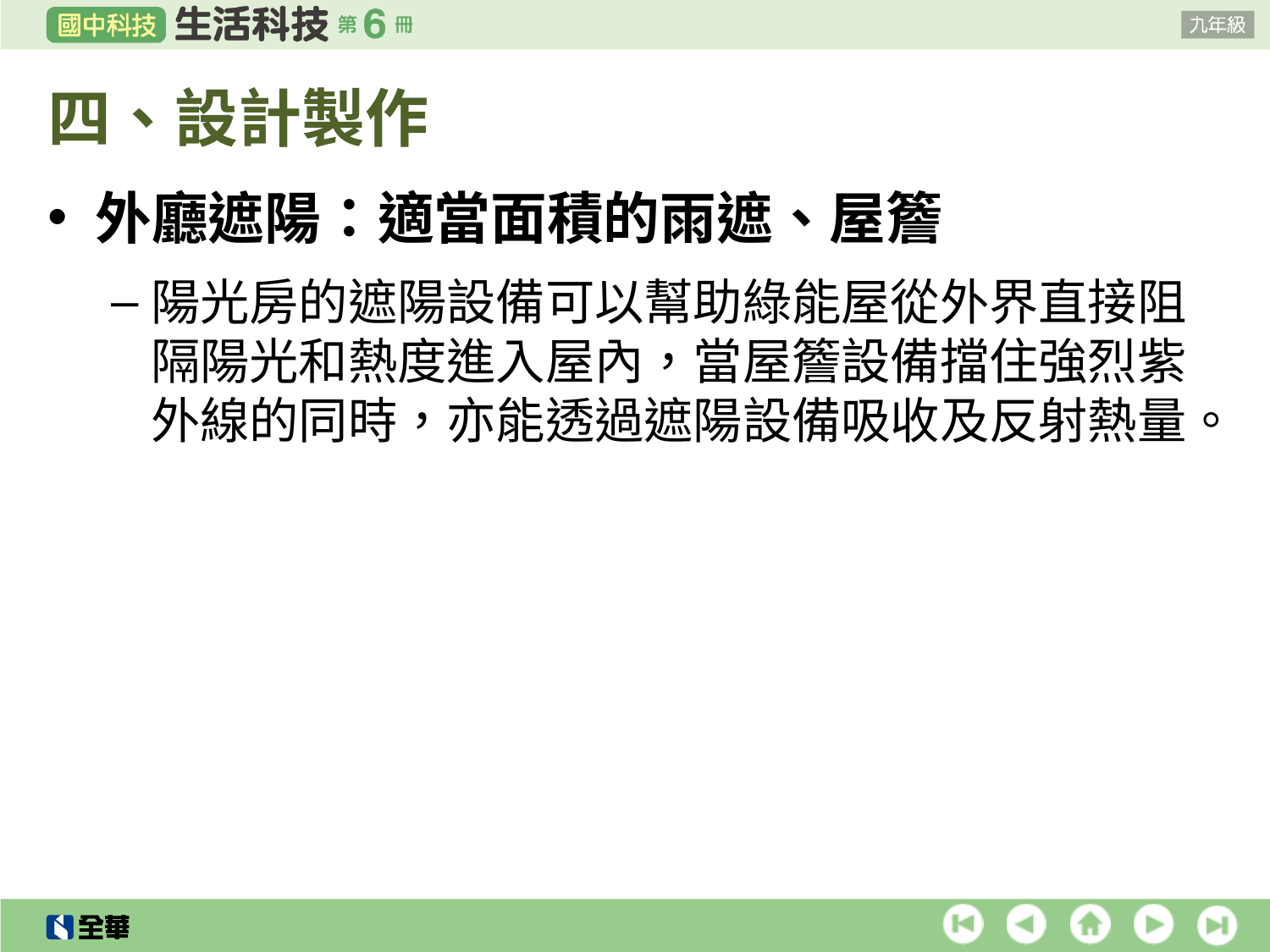

# 四、設計製作
外廳遮陽：適當面積的雨遮、屋簷
陽光房的遮陽設備可以幫助綠能屋從外界直接阻隔陽光和熱度進入屋內，當屋簷設備擋住強烈紫外線的同時，亦能透過遮陽設備吸收及反射熱量。